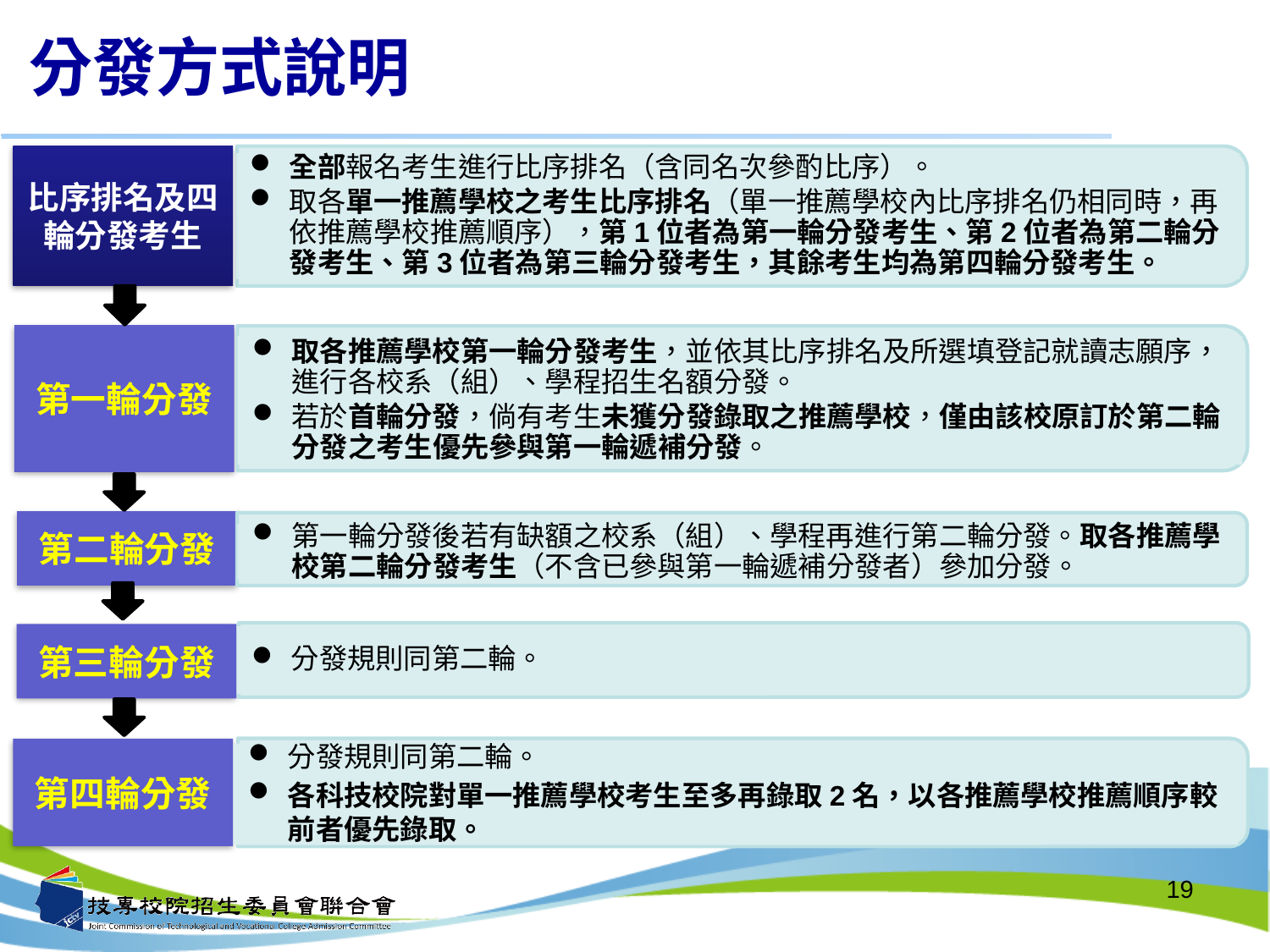

分發方式說明
比序排名及四輪分發考生

全部報名考生進行比序排名（含同名次參酌比序）。
取各單一推薦學校之考生比序排名（單一推薦學校內比序排名仍相同時，再依推薦學校推薦順序），第1位者為第一輪分發考生、第2位者為第二輪分發考生、第3位者為第三輪分發考生，其餘考生均為第四輪分發考生。

第一輪分發

取各推薦學校第一輪分發考生，並依其比序排名及所選填登記就讀志願序，進行各校系（組）、學程招生名額分發。
若於首輪分發，倘有考生未獲分發錄取之推薦學校，僅由該校原訂於第二輪分發之考生優先參與第一輪遞補分發。

第二輪分發

第一輪分發後若有缺額之校系（組）、學程再進行第二輪分發。取各推薦學校第二輪分發考生（不含已參與第一輪遞補分發者）參加分發。

分發規則同第二輪。
第三輪分發

分發規則同第二輪。
各科技校院對單一推薦學校考生至多再錄取2名，以各推薦學校推薦順序較前者優先錄取。
第四輪分發
19